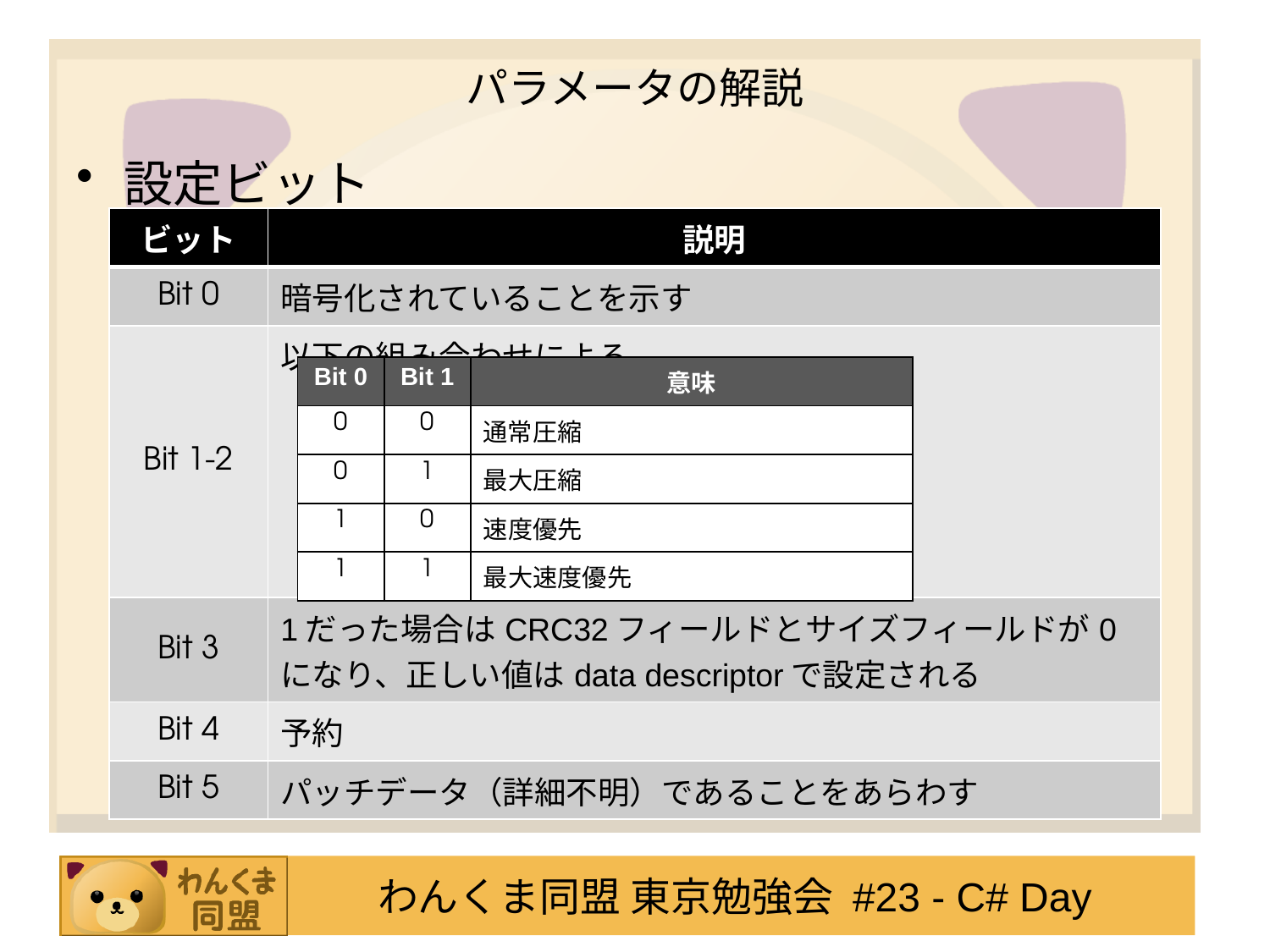

# パラメータの解説
設定ビット
| ビット | 説明 |
| --- | --- |
| Bit 0 | 暗号化されていることを示す |
| Bit 1-2 | 以下の組み合わせによる |
| Bit 3 | 1だった場合はCRC32フィールドとサイズフィールドが0になり、正しい値はdata descriptorで設定される |
| Bit 4 | 予約 |
| Bit 5 | パッチデータ（詳細不明）であることをあらわす |
| Bit 0 | Bit 1 | 意味 |
| --- | --- | --- |
| 0 | 0 | 通常圧縮 |
| 0 | 1 | 最大圧縮 |
| 1 | 0 | 速度優先 |
| 1 | 1 | 最大速度優先 |